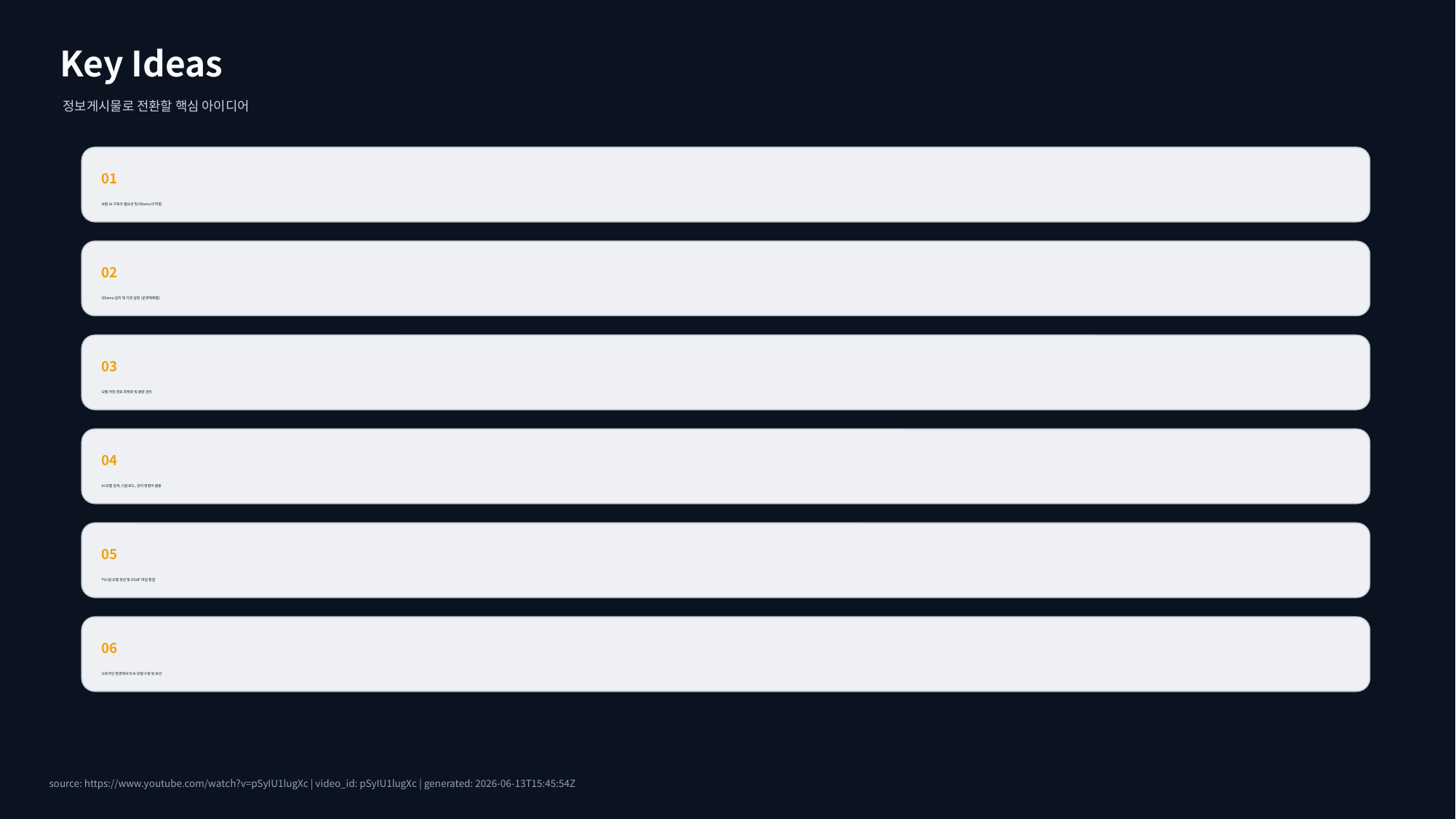

Key Ideas
정보게시물로 전환할 핵심 아이디어

01
로컬 AI 구축의 필요성 및 Ollama의 역할

02
Ollama 설치 및 기본 설정 (운영체제별)

03
모델 저장 경로 최적화 및 용량 관리

04
AI 모델 검색, 다운로드, 관리 명령어 활용

05
커스텀 모델 생성 및 GGUF 파일 통합

06
오프라인 환경에서의 AI 모델 구동 및 보안
source: https://www.youtube.com/watch?v=pSyIU1lugXc | video_id: pSyIU1lugXc | generated: 2026-06-13T15:45:54Z